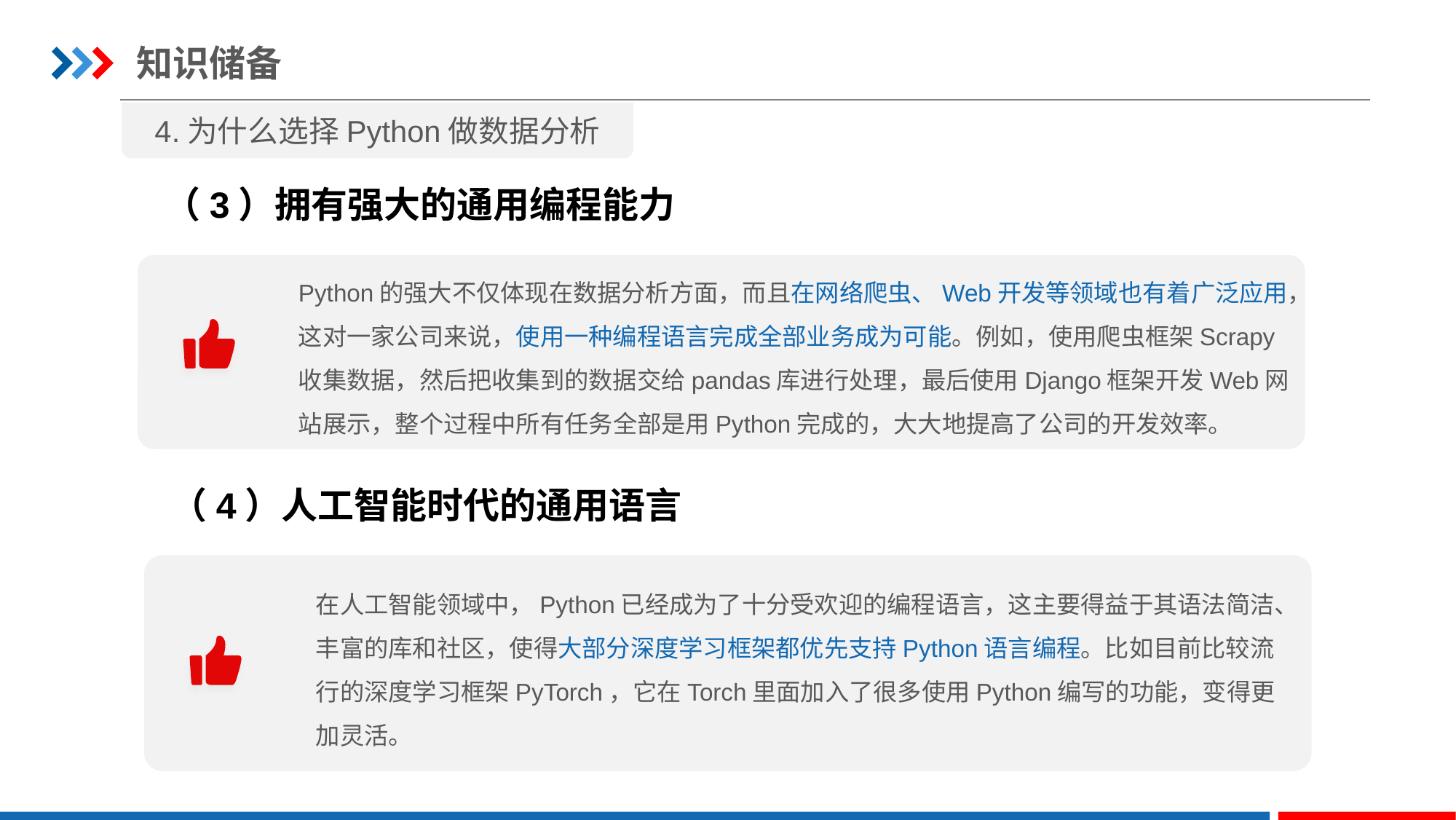

知识储备

4.为什么选择Python做数据分析
（3）拥有强大的通用编程能力

Python的强大不仅体现在数据分析方面，而且在网络爬虫、Web开发等领域也有着广泛应用，这对一家公司来说，使用一种编程语言完成全部业务成为可能。例如，使用爬虫框架Scrapy收集数据，然后把收集到的数据交给pandas库进行处理，最后使用Django框架开发Web网站展示，整个过程中所有任务全部是用Python完成的，大大地提高了公司的开发效率。

（4）人工智能时代的通用语言

在人工智能领域中，Python已经成为了十分受欢迎的编程语言，这主要得益于其语法简洁、丰富的库和社区，使得大部分深度学习框架都优先支持Python语言编程。比如目前比较流行的深度学习框架PyTorch，它在Torch里面加入了很多使用Python编写的功能，变得更加灵活。